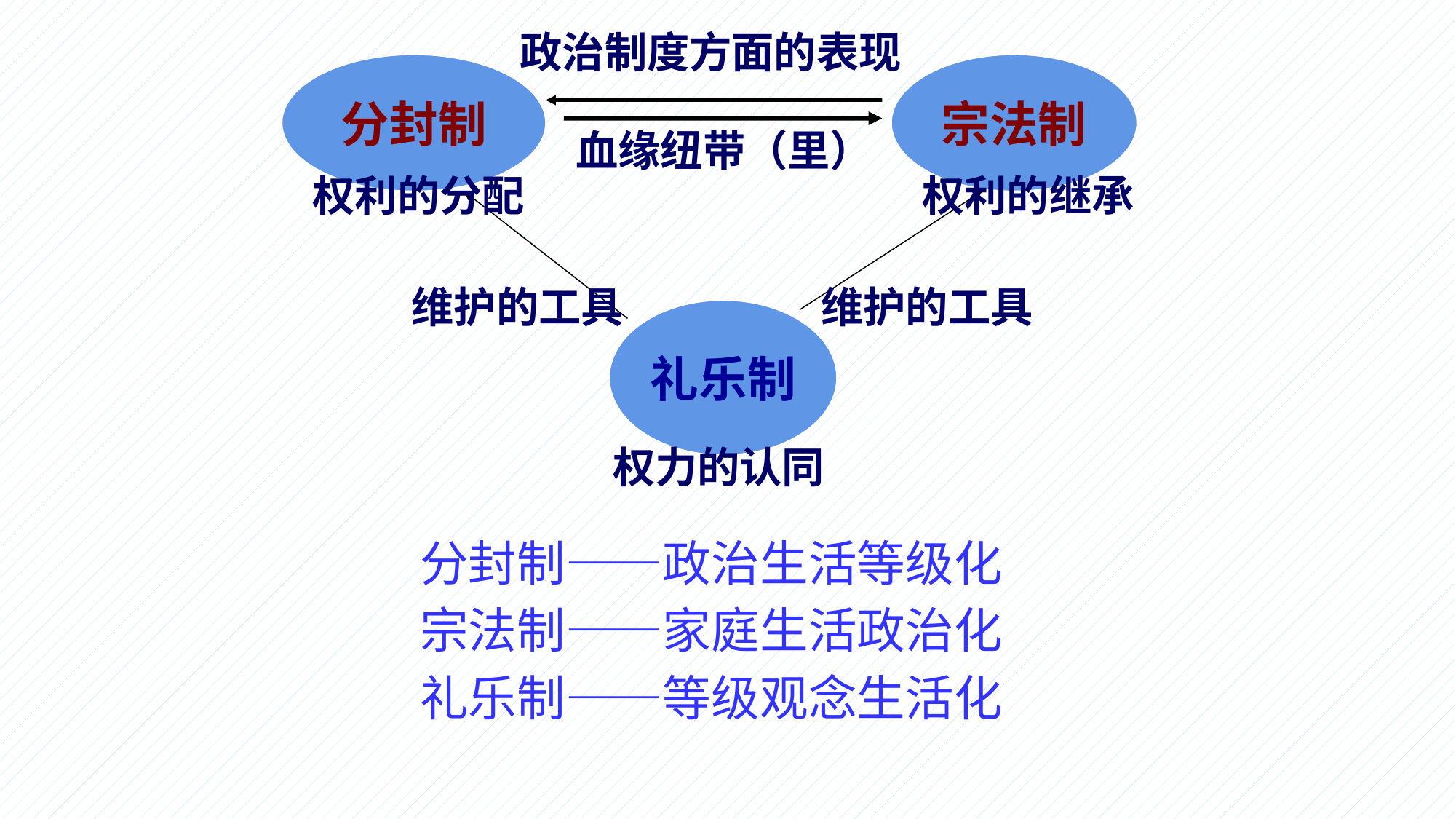

政治制度方面的表现
分封制
宗法制

血缘纽带（里）
权利的分配
权利的继承

维护的工具
维护的工具
礼乐制
 权力的认同
    分封制——政治生活等级化
    宗法制——家庭生活政治化
    礼乐制——等级观念生活化